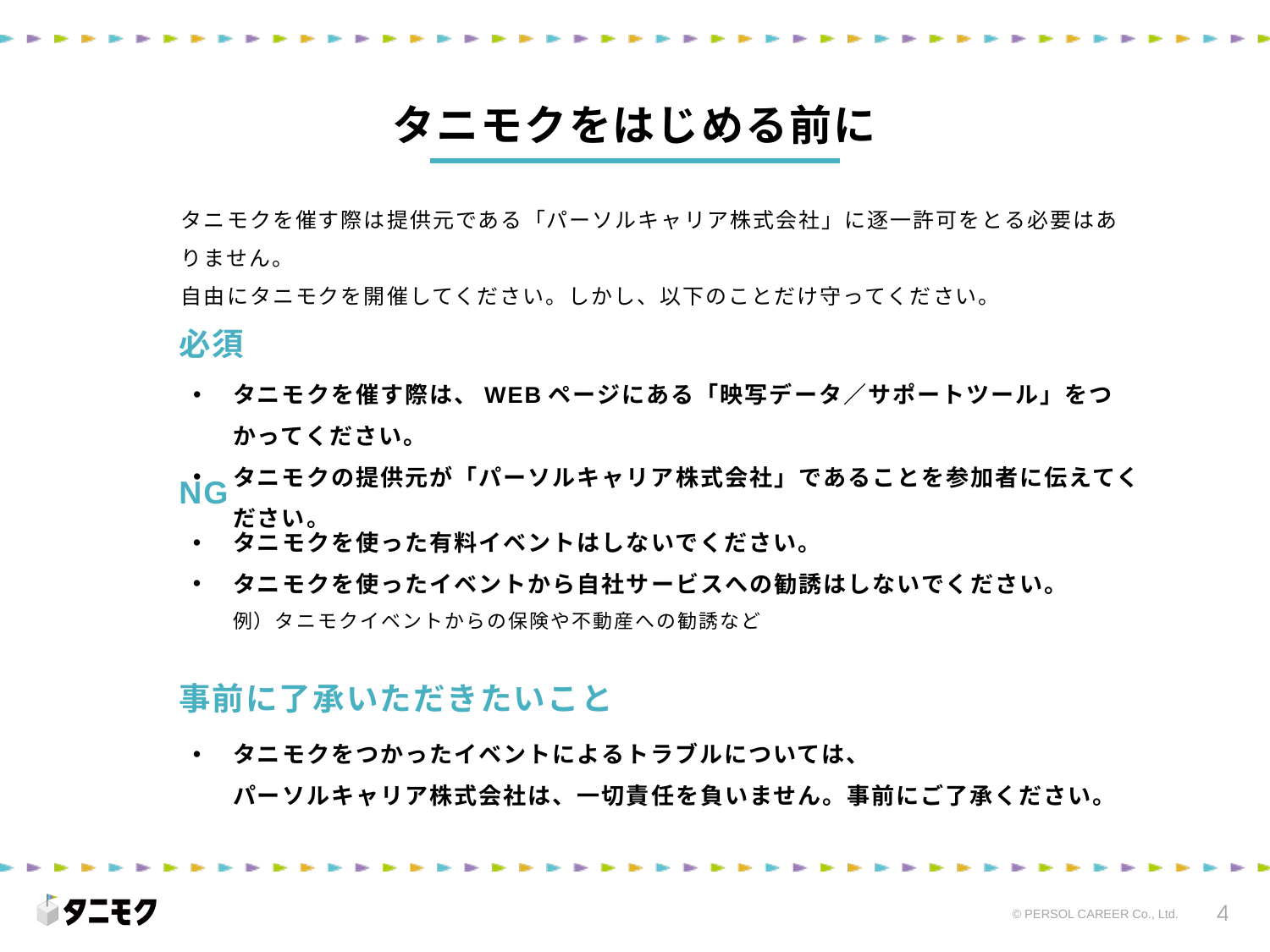

タニモクをはじめる前に
タニモクを催す際は提供元である「パーソルキャリア株式会社」に逐一許可をとる必要はありません。
自由にタニモクを開催してください。しかし、以下のことだけ守ってください。
必須
タニモクを催す際は、WEBページにある「映写データ／サポートツール」をつかってください。
タニモクの提供元が「パーソルキャリア株式会社」であることを参加者に伝えてください。
NG
タニモクを使った有料イベントはしないでください。
タニモクを使ったイベントから自社サービスへの勧誘はしないでください。
例）タニモクイベントからの保険や不動産への勧誘など
事前に了承いただきたいこと
タニモクをつかったイベントによるトラブルについては、
パーソルキャリア株式会社は、一切責任を負いません。事前にご了承ください。